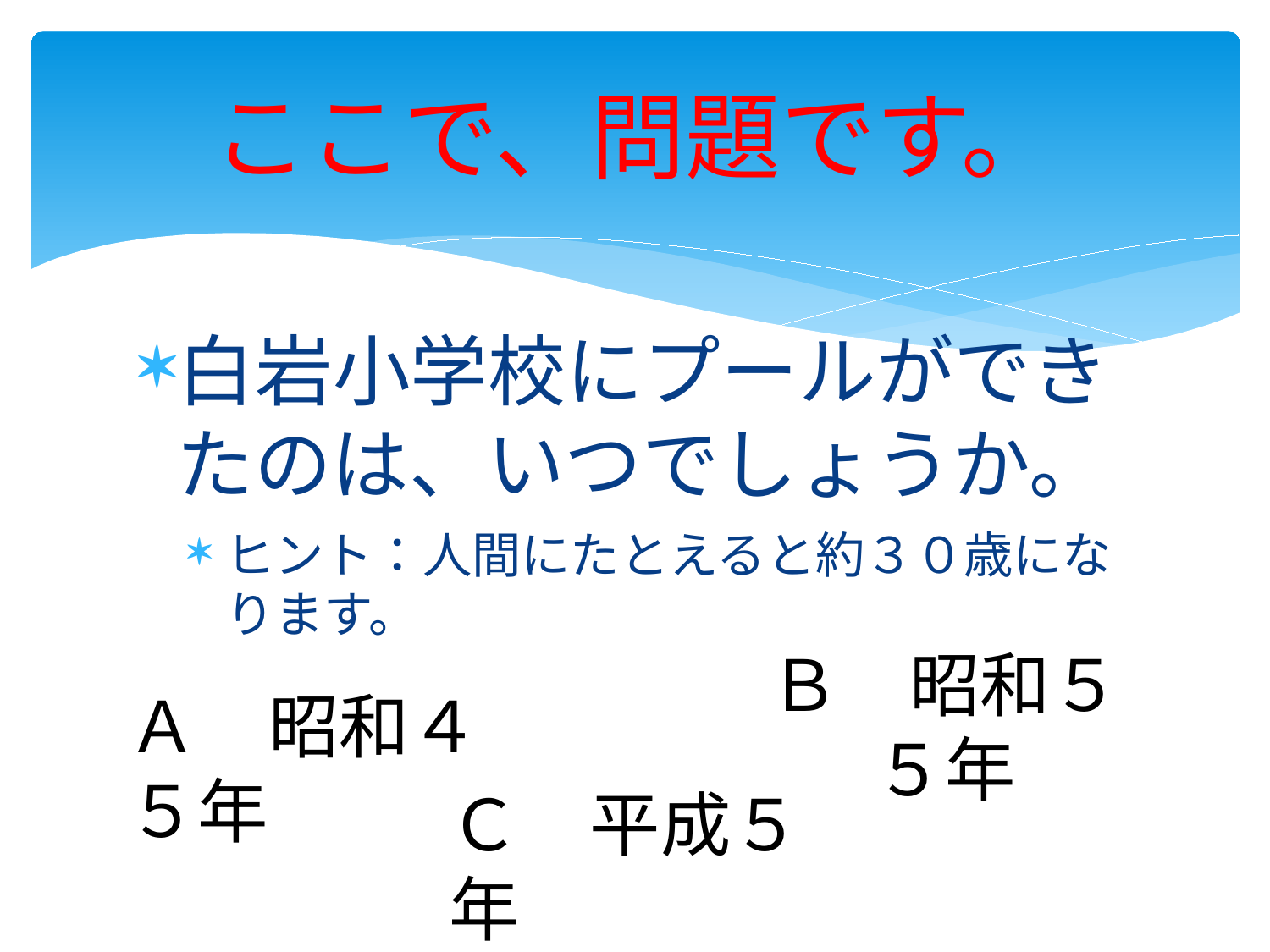

# ここで、問題です。
白岩小学校にプールができたのは、いつでしょうか。
ヒント：人間にたとえると約３０歳になります。
Ａ　昭和４５年
Ｂ　昭和５５年
Ｃ　平成５年